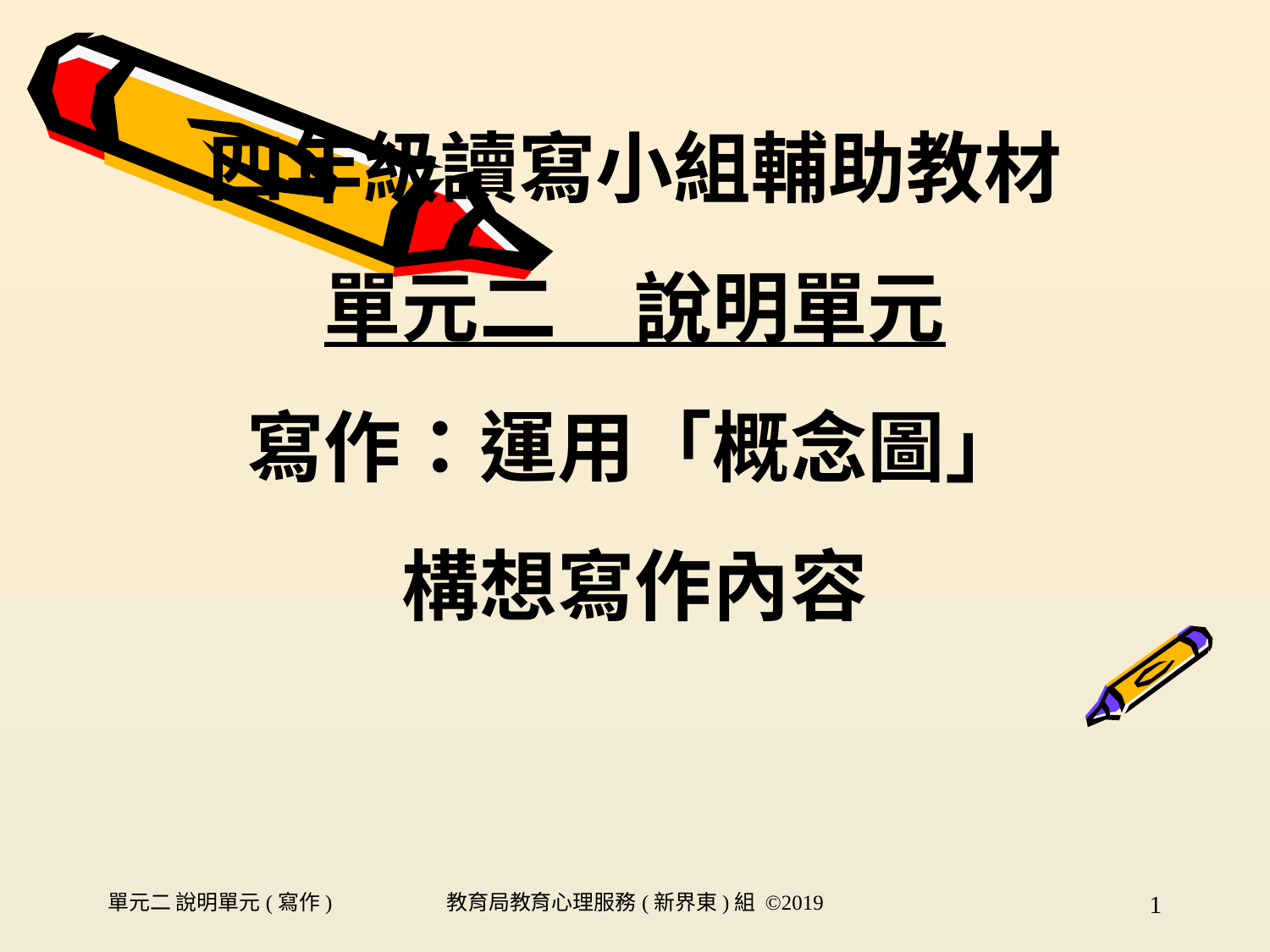

四年級讀寫小組輔助教材
單元二　說明單元
寫作：運用「概念圖」
構想寫作內容
單元二 說明單元(寫作)
教育局教育心理服務(新界東)組 ©2019
1